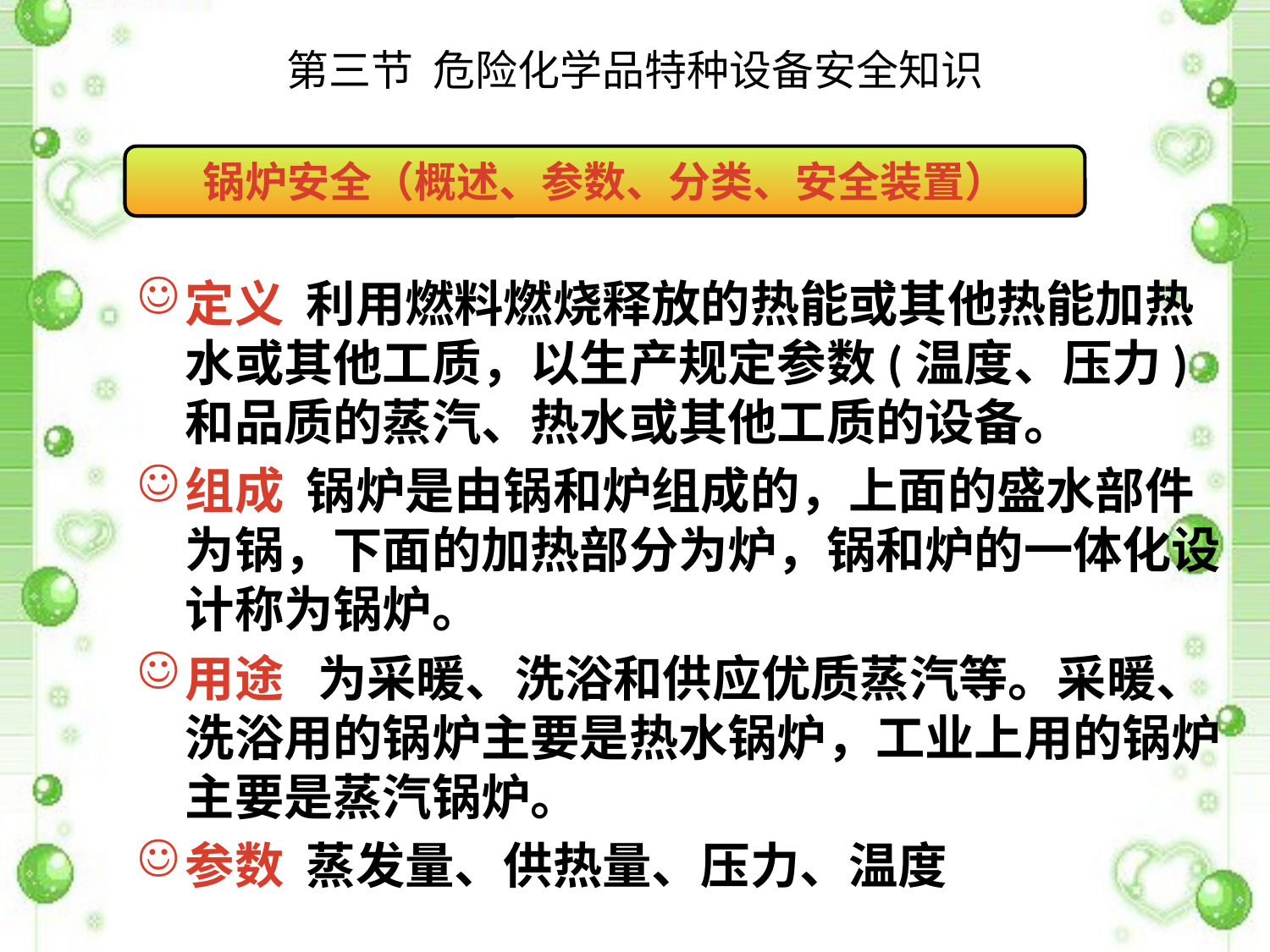

# 第三节  危险化学品特种设备安全知识
锅炉安全（概述、参数、分类、安全装置）
定义  利用燃料燃烧释放的热能或其他热能加热水或其他工质，以生产规定参数(温度、压力)和品质的蒸汽、热水或其他工质的设备。
组成  锅炉是由锅和炉组成的，上面的盛水部件为锅，下面的加热部分为炉，锅和炉的一体化设计称为锅炉。
用途   为采暖、洗浴和供应优质蒸汽等。采暖、洗浴用的锅炉主要是热水锅炉，工业上用的锅炉主要是蒸汽锅炉。
参数  蒸发量、供热量、压力、温度